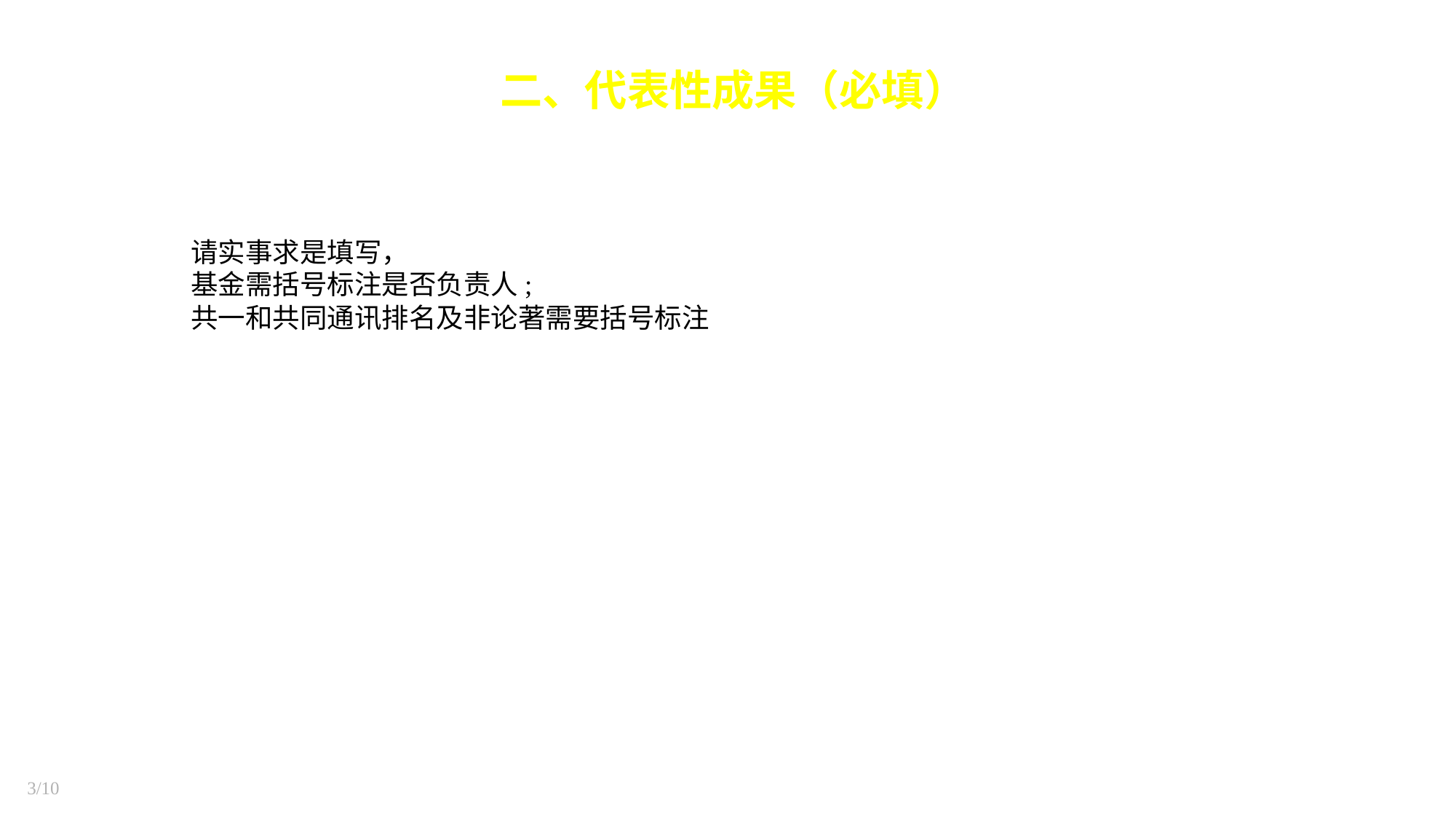

# 二、代表性成果（必填）

请实事求是填写，
基金需括号标注是否负责人;
共一和共同通讯排名及非论著需要括号标注
3/10